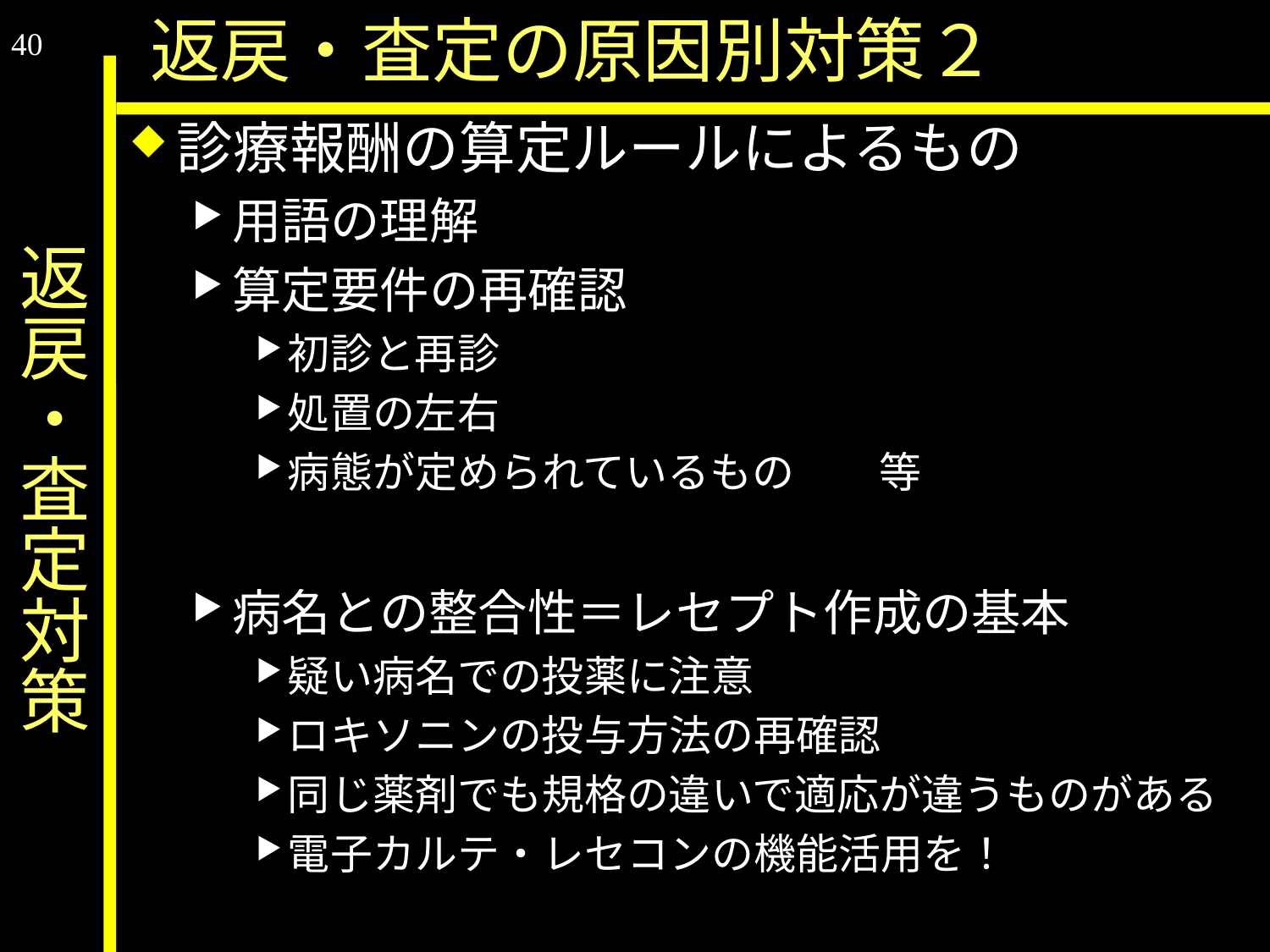

返戻・査定の原因別対策２
40

診療報酬の算定ルールによるもの
用語の理解
算定要件の再確認
初診と再診
処置の左右
病態が定められているもの　　等

病名との整合性＝レセプト作成の基本
疑い病名での投薬に注意
ロキソニンの投与方法の再確認
同じ薬剤でも規格の違いで適応が違うものがある
電子カルテ・レセコンの機能活用を！
# 返戻・査定対策